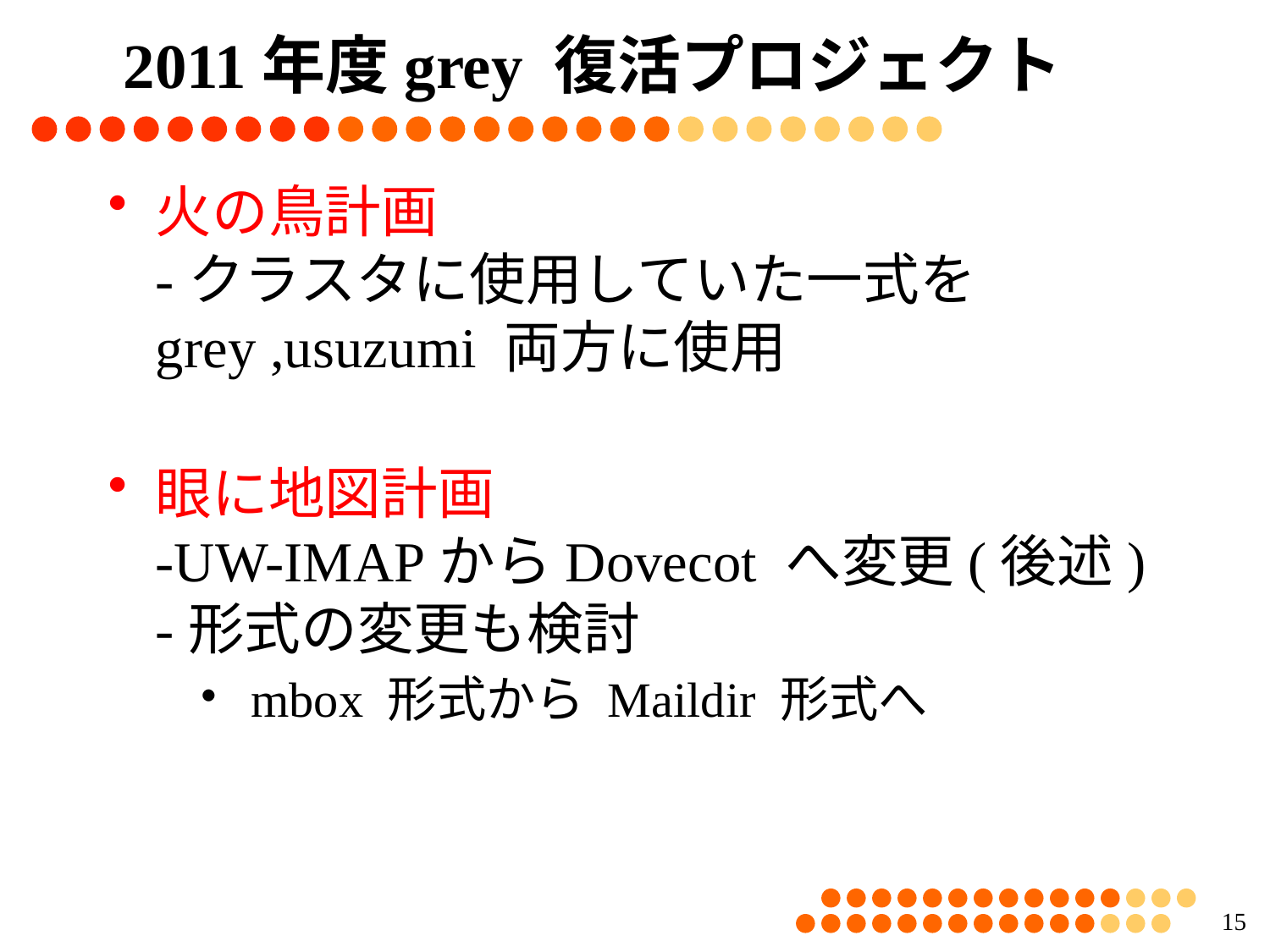

# 2011年度grey 復活プロジェクト
火の鳥計画
-クラスタに使用していた一式をgrey ,usuzumi 両方に使用
眼に地図計画
-UW-IMAPからDovecot へ変更(後述)
-形式の変更も検討
  ・mbox 形式から Maildir 形式へ
15